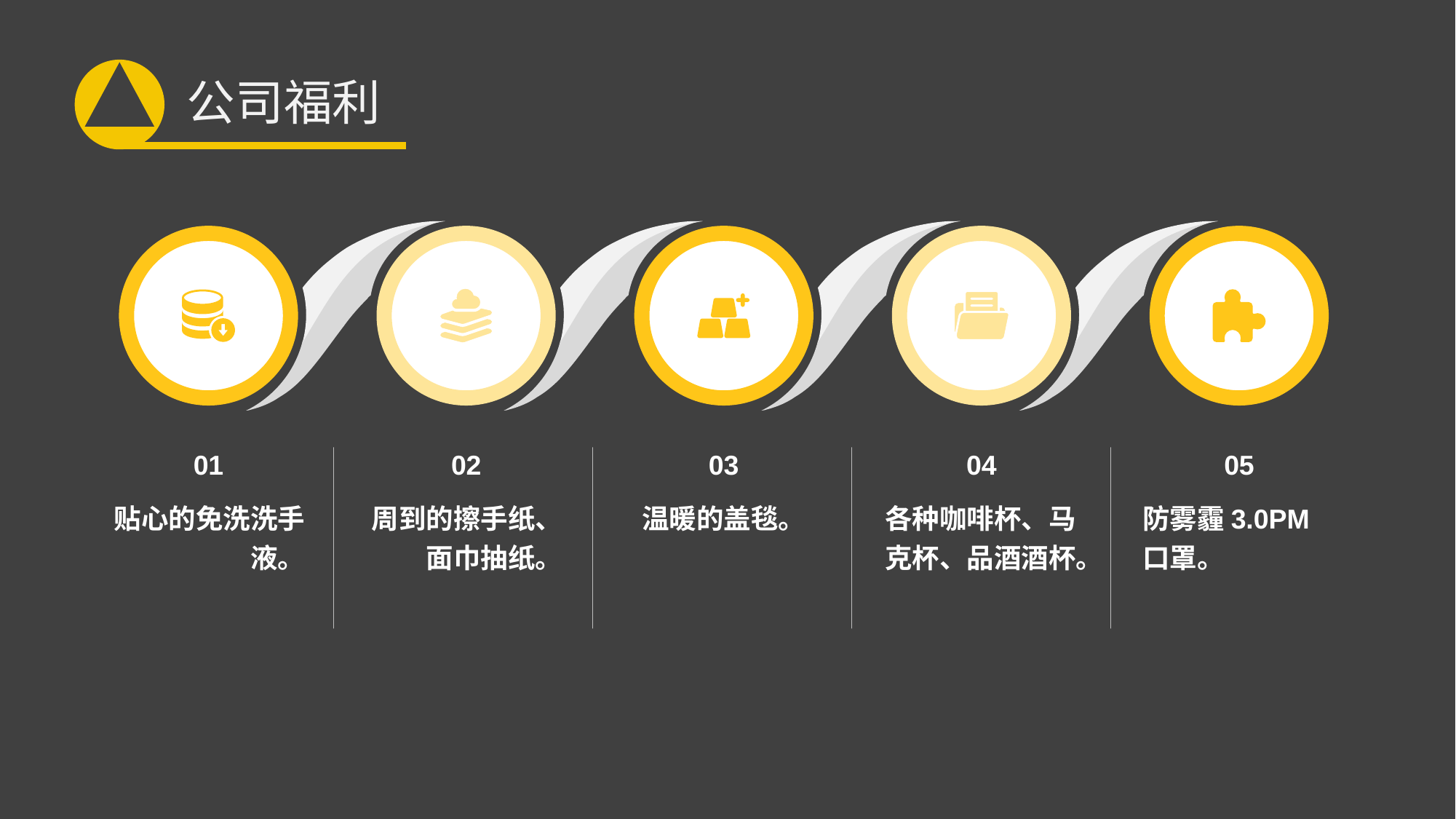

公司福利

01
02
03
04
05
贴心的免洗洗手液。
周到的擦手纸、面巾抽纸。
温暖的盖毯。
各种咖啡杯、马克杯、品酒酒杯。
防雾霾3.0PM口罩。